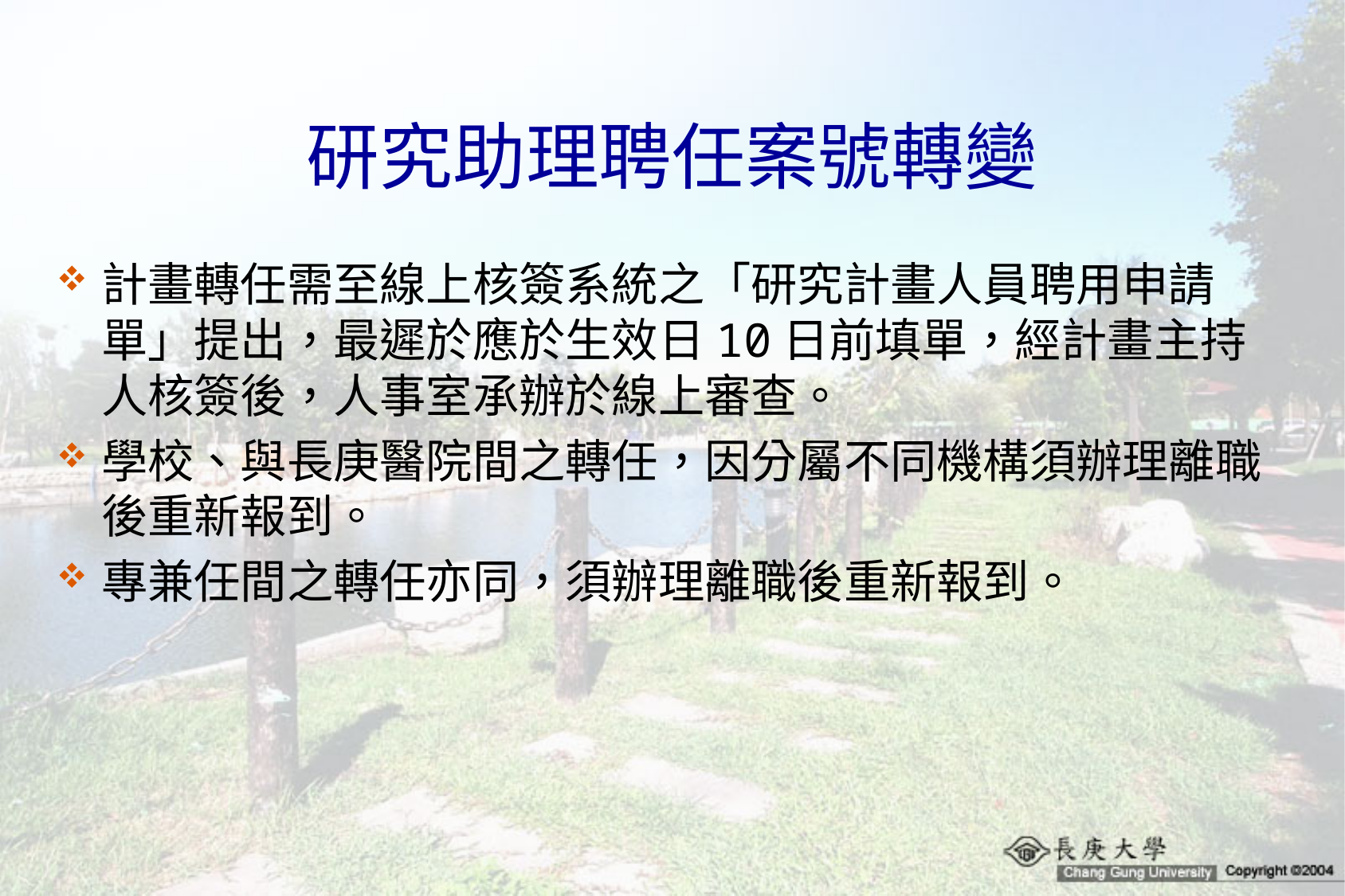

# 研究助理聘任案號轉變
計畫轉任需至線上核簽系統之「研究計畫人員聘用申請單」提出，最遲於應於生效日10日前填單，經計畫主持人核簽後，人事室承辦於線上審查。
學校、與長庚醫院間之轉任，因分屬不同機構須辦理離職後重新報到。
專兼任間之轉任亦同，須辦理離職後重新報到。